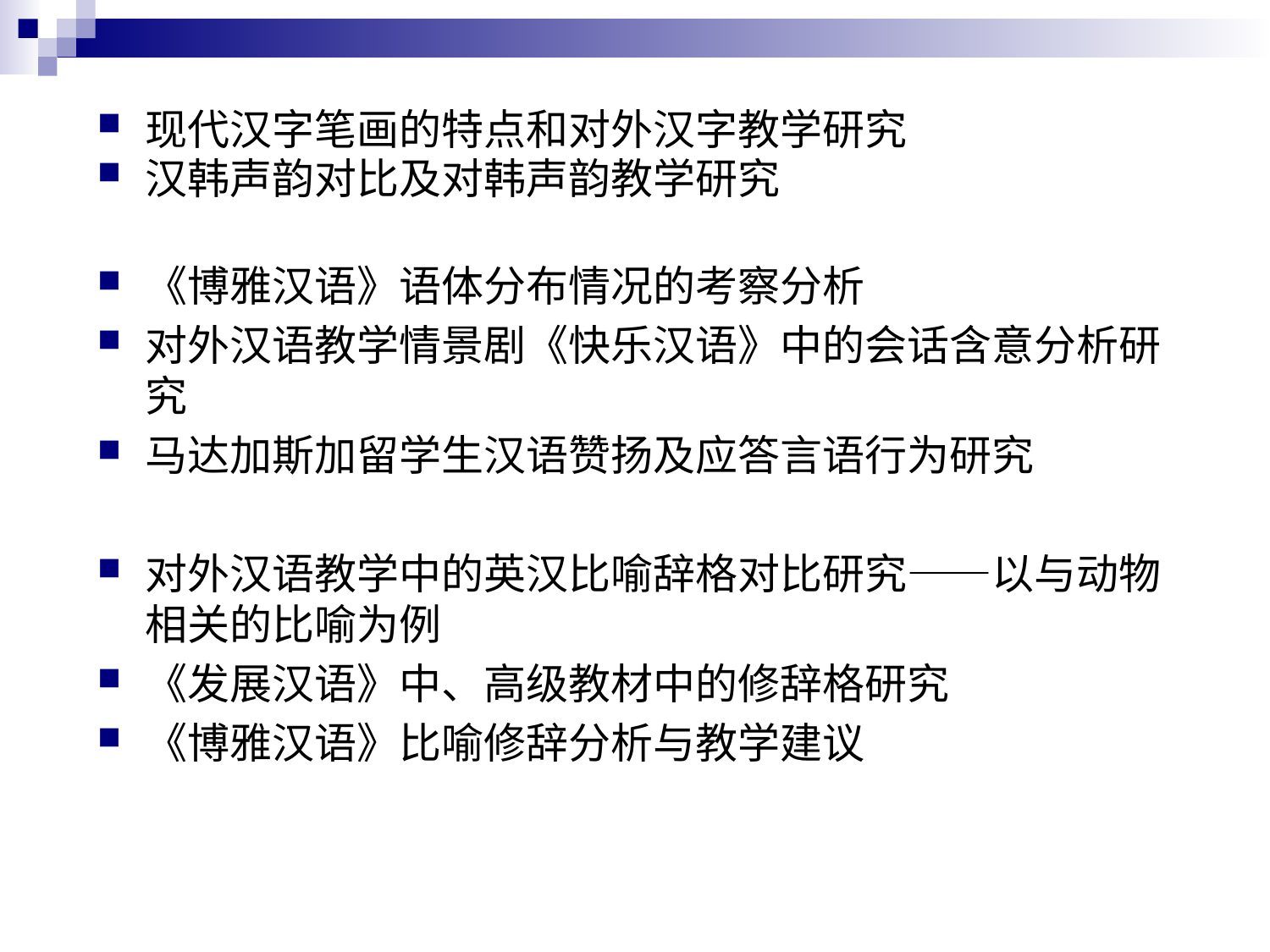

现代汉字笔画的特点和对外汉字教学研究
汉韩声韵对比及对韩声韵教学研究

《博雅汉语》语体分布情况的考察分析
对外汉语教学情景剧《快乐汉语》中的会话含意分析研究
马达加斯加留学生汉语赞扬及应答言语行为研究

对外汉语教学中的英汉比喻辞格对比研究——以与动物相关的比喻为例
《发展汉语》中、高级教材中的修辞格研究
《博雅汉语》比喻修辞分析与教学建议